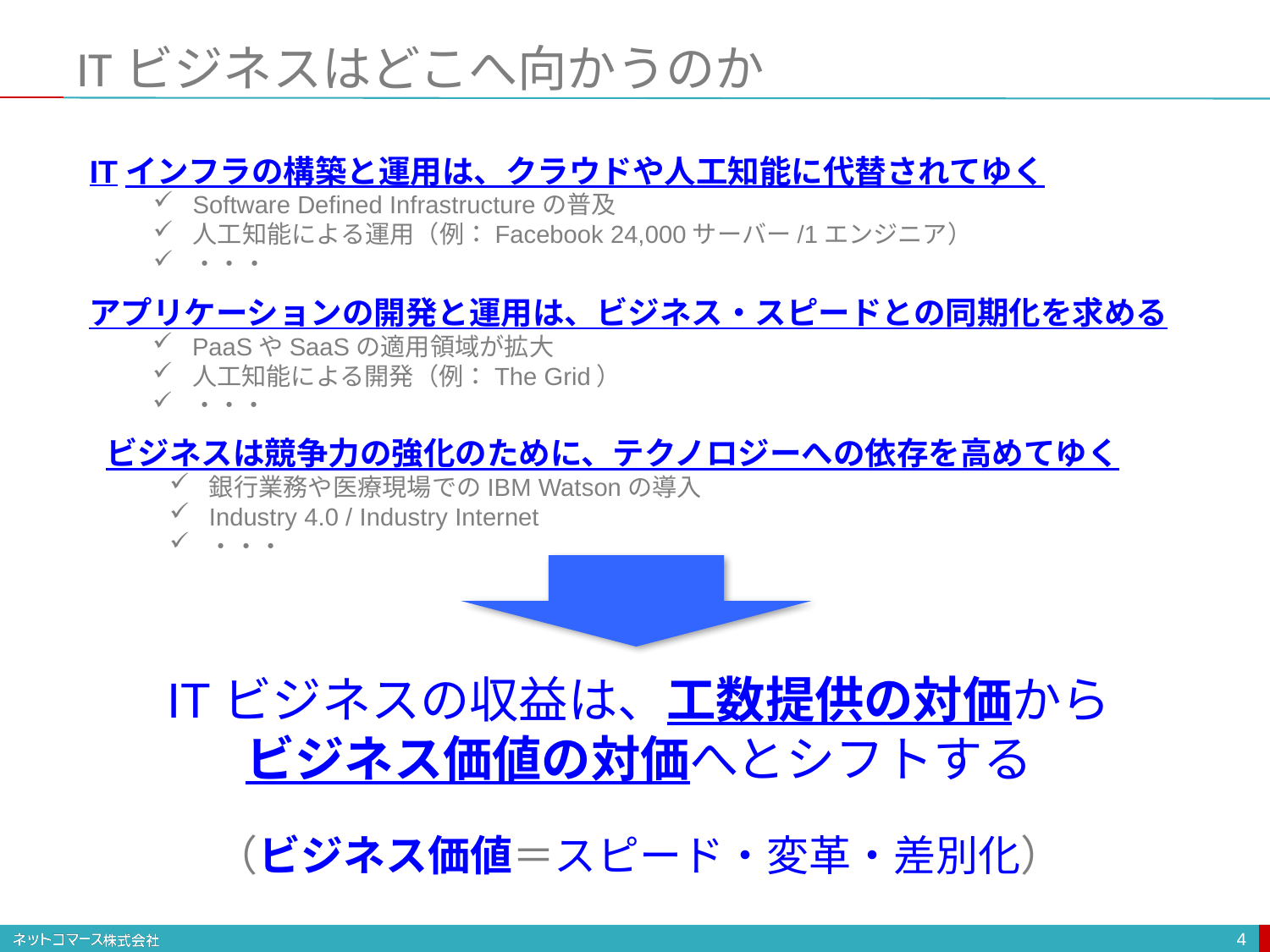

# ITビジネスはどこへ向かうのか
ITインフラの構築と運用は、クラウドや人工知能に代替されてゆく
Software Defined Infrastructureの普及
人工知能による運用（例：Facebook 24,000サーバー/1エンジニア）
・・・
アプリケーションの開発と運用は、ビジネス・スピードとの同期化を求める
PaaSやSaaSの適用領域が拡大
人工知能による開発（例：The Grid）
・・・
ビジネスは競争力の強化のために、テクノロジーへの依存を高めてゆく
銀行業務や医療現場でのIBM Watsonの導入
Industry 4.0 / Industry Internet
・・・

ITビジネスの収益は、工数提供の対価から
ビジネス価値の対価へとシフトする

（ビジネス価値＝スピード・変革・差別化）
4